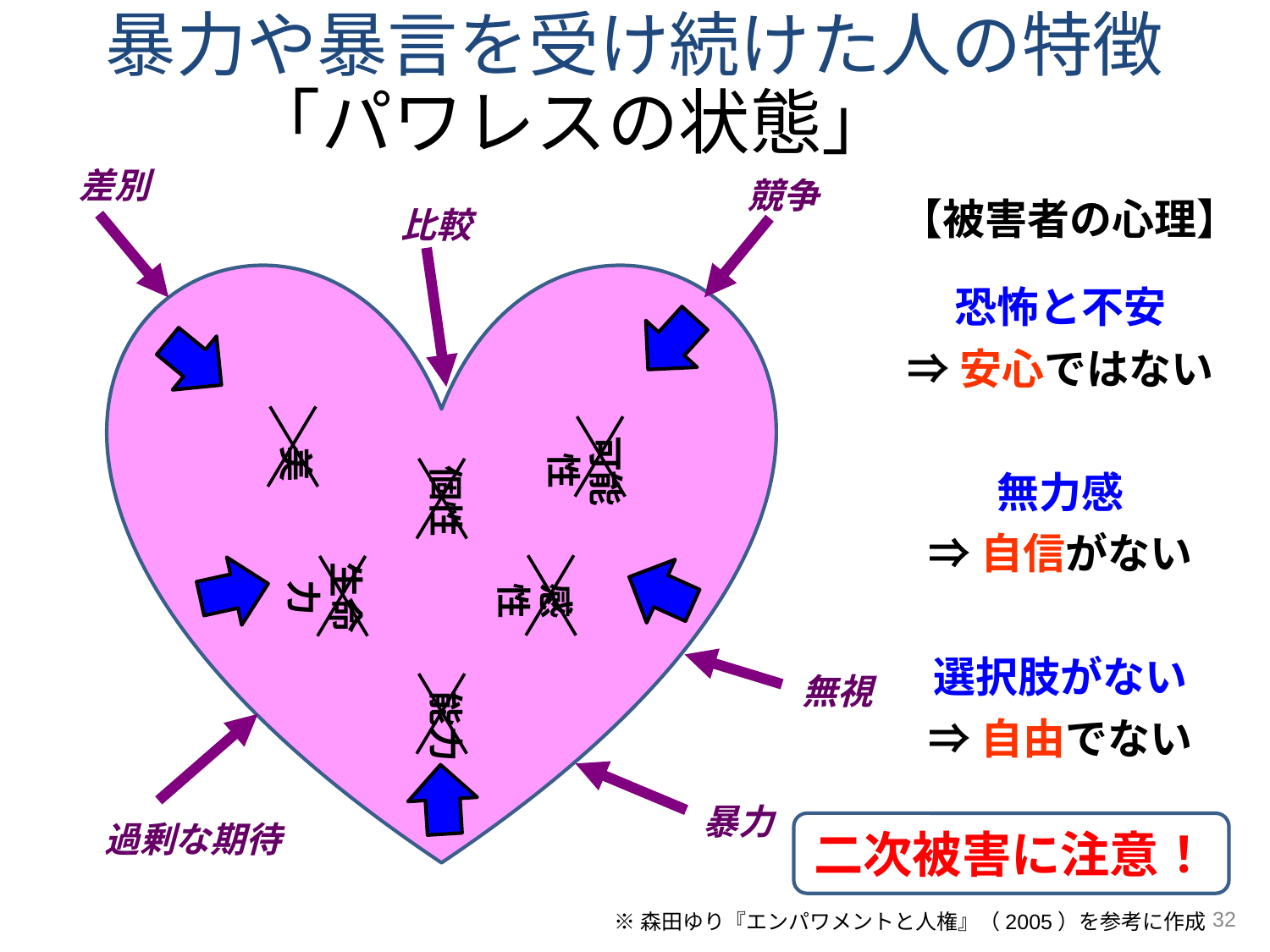

暴力や暴言を受け続けた人の特徴
「パワレスの状態」
差別
競争
比較
無視
暴力
過剰な期待
【被害者の心理】

恐怖と不安
⇒安心ではない

無力感
⇒自信がない

選択肢がない
⇒自由でない

可能性

美
個性
生命力
感性
能力
二次被害に注意！
32
※森田ゆり『エンパワメントと人権』（2005）を参考に作成